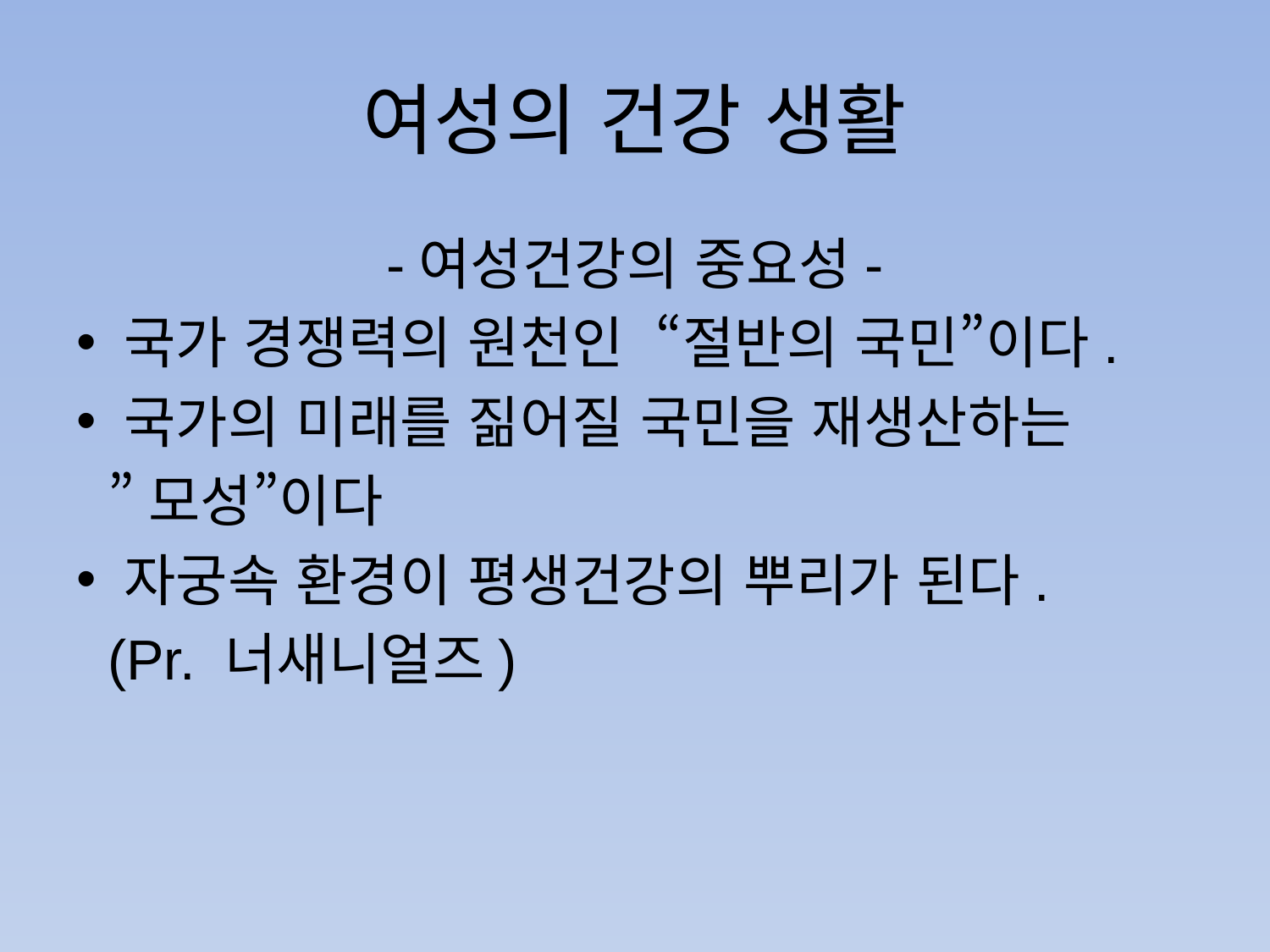

# 여성의 건강 생활
-여성건강의 중요성-
국가 경쟁력의 원천인  “절반의 국민”이다.
국가의 미래를 짊어질 국민을 재생산하는
  ”모성”이다
자궁속 환경이 평생건강의 뿌리가 된다.
  (Pr. 너새니얼즈)